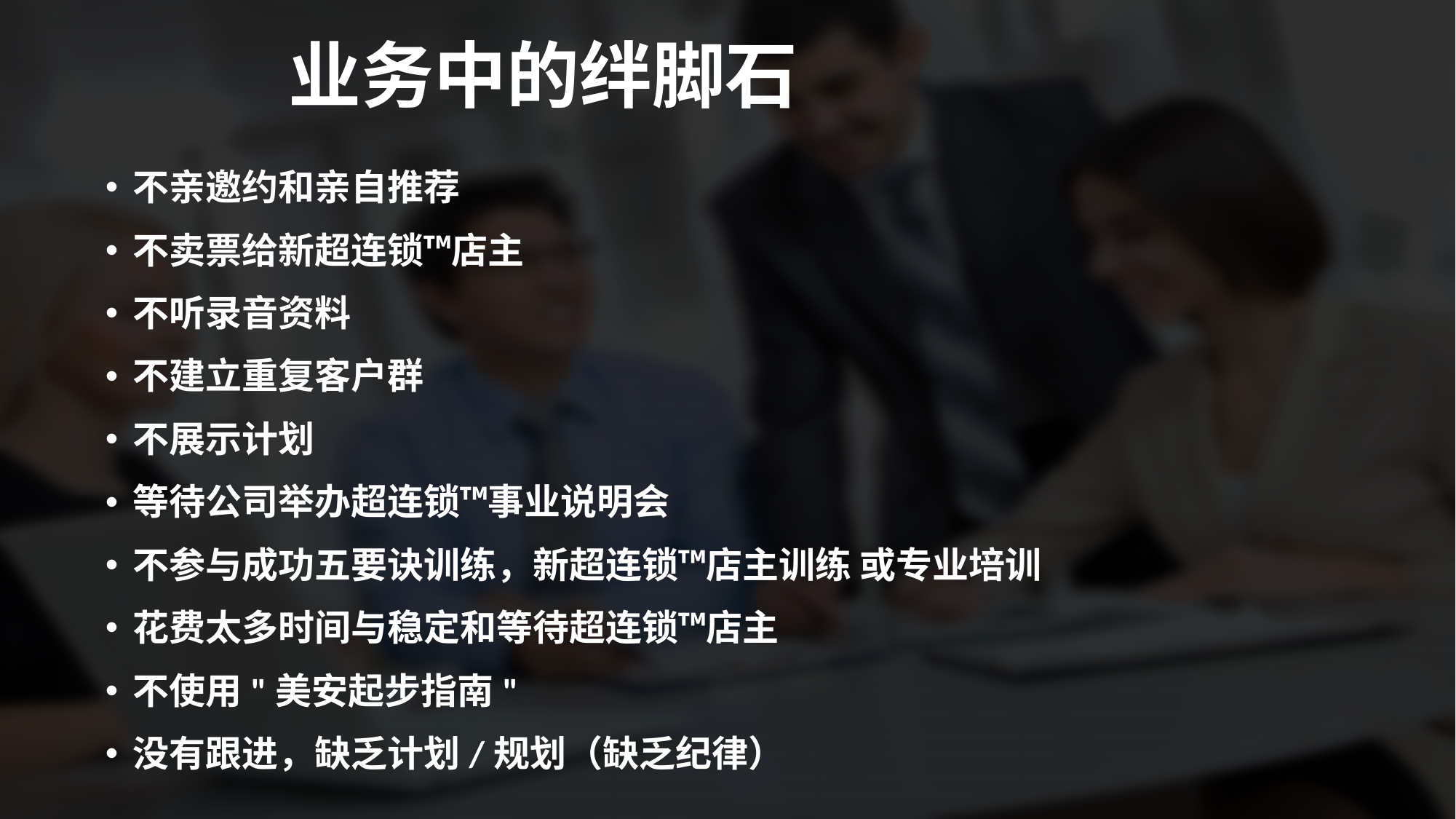

业务中的绊脚石

不亲邀约和亲自推荐
不卖票给新超连锁™店主
不听录音资料
不建立重复客户群
不展示计划
等待公司举办超连锁™事业说明会
不参与成功五要诀训练，新超连锁™店主训练 或专业培训
花费太多时间与稳定和等待超连锁™店主
不使用"美安起步指南"
没有跟进，缺乏计划/规划（缺乏纪律）